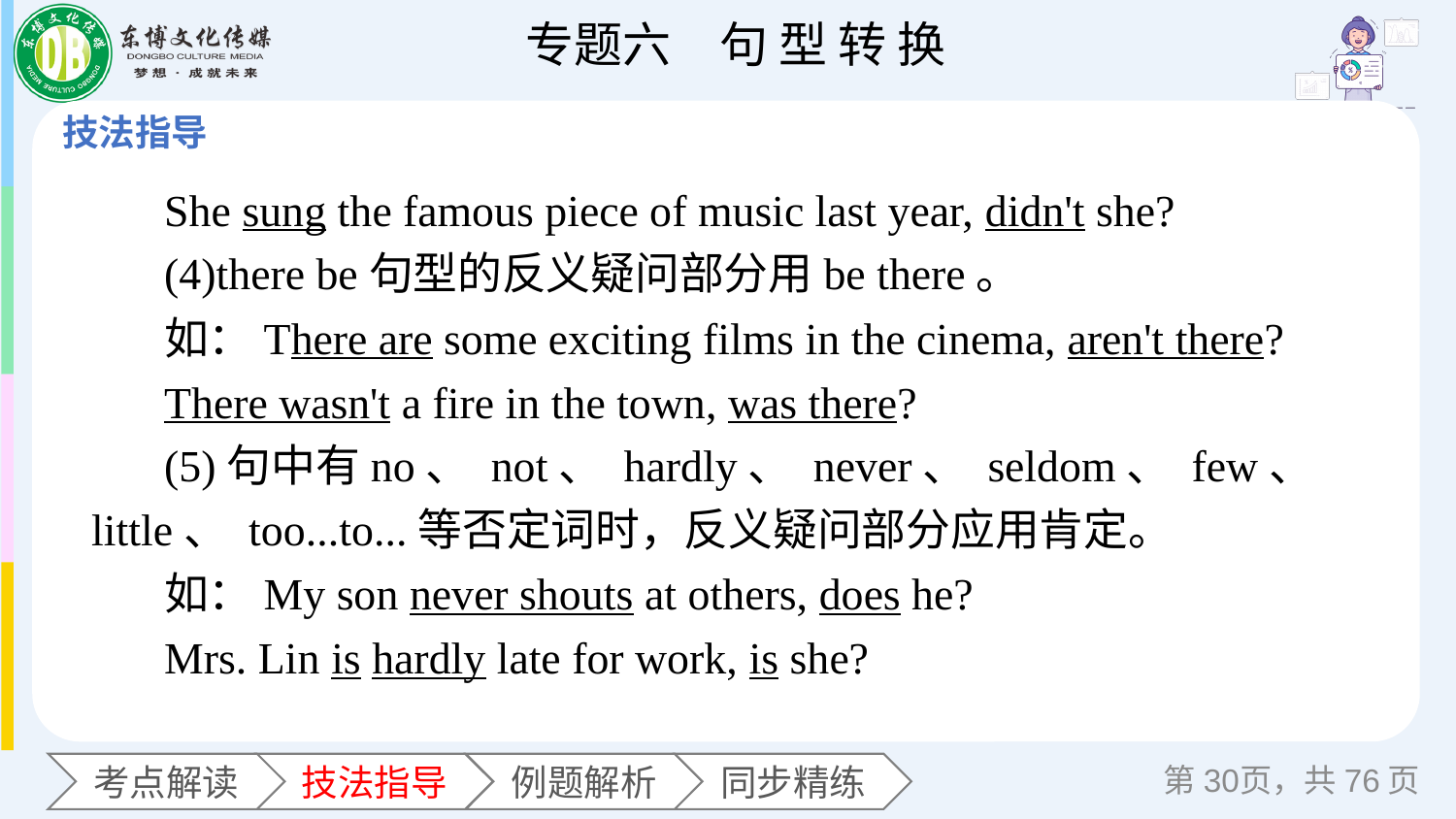

She sung the famous piece of music last year, didn't she?
(4)there be句型的反义疑问部分用be there。
如：There are some exciting films in the cinema, aren't there?
There wasn't a fire in the town, was there?
(5)句中有no、 not、 hardly、 never、 seldom、 few、 little、 too...to...等否定词时，反义疑问部分应用肯定。
如：My son never shouts at others, does he?
Mrs. Lin is hardly late for work, is she?
第30页，共76页